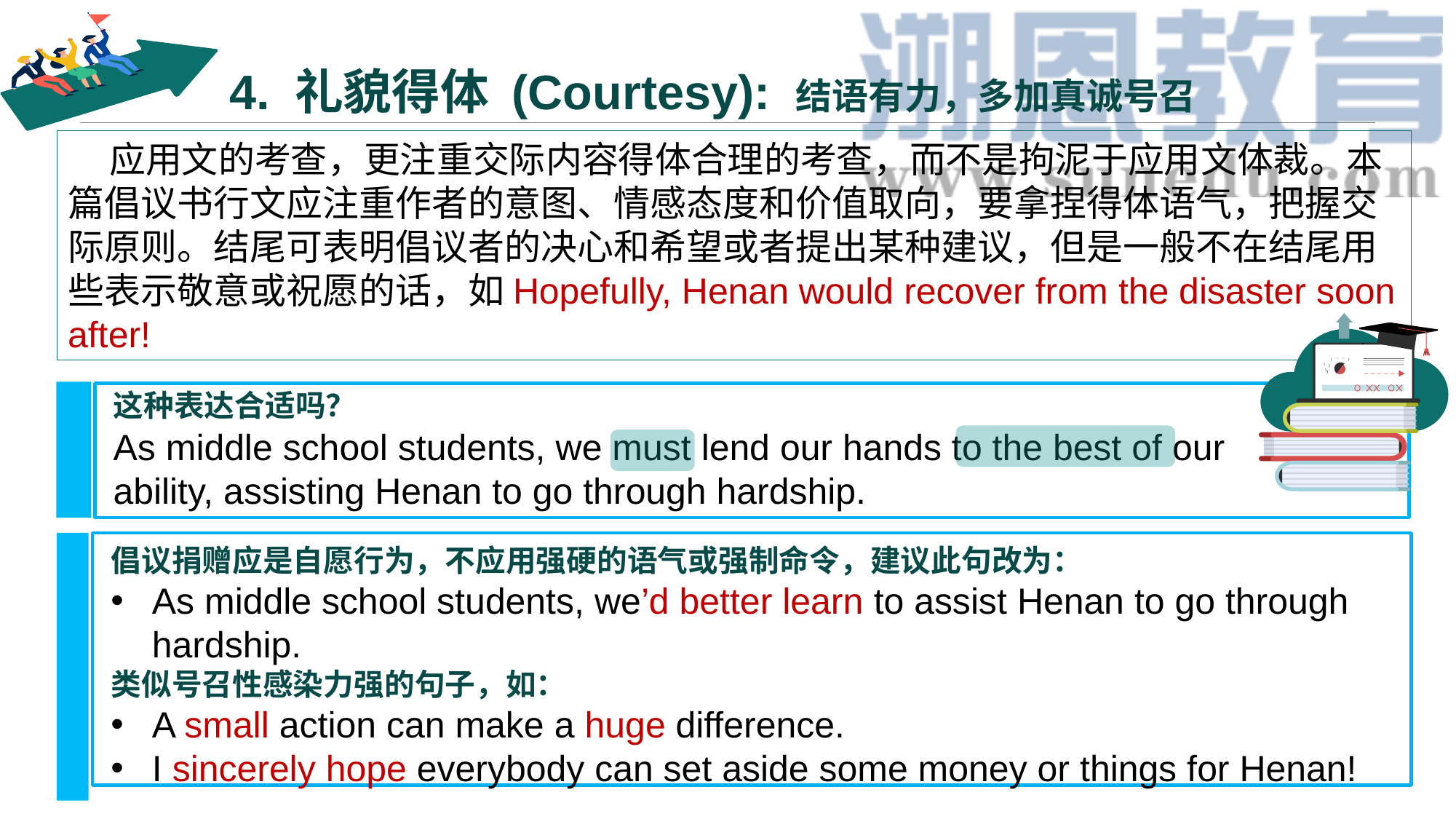

# 4. 礼貌得体 (Courtesy): 结语有力，多加真诚号召
    应用文的考查，更注重交际内容得体合理的考查，而不是拘泥于应用文体裁。本篇倡议书行文应注重作者的意图、情感态度和价值取向，要拿捏得体语气，把握交际原则。结尾可表明倡议者的决心和希望或者提出某种建议，但是一般不在结尾用些表示敬意或祝愿的话，如Hopefully, Henan would recover from the disaster soon after!

这种表达合适吗？
As middle school students, we must lend our hands to the best of our ability, assisting Henan to go through hardship.

倡议捐赠应是自愿行为，不应用强硬的语气或强制命令，建议此句改为：
As middle school students, we’d better learn to assist Henan to go through hardship.
类似号召性感染力强的句子，如：
A small action can make a huge difference.
I sincerely hope everybody can set aside some money or things for Henan!
19